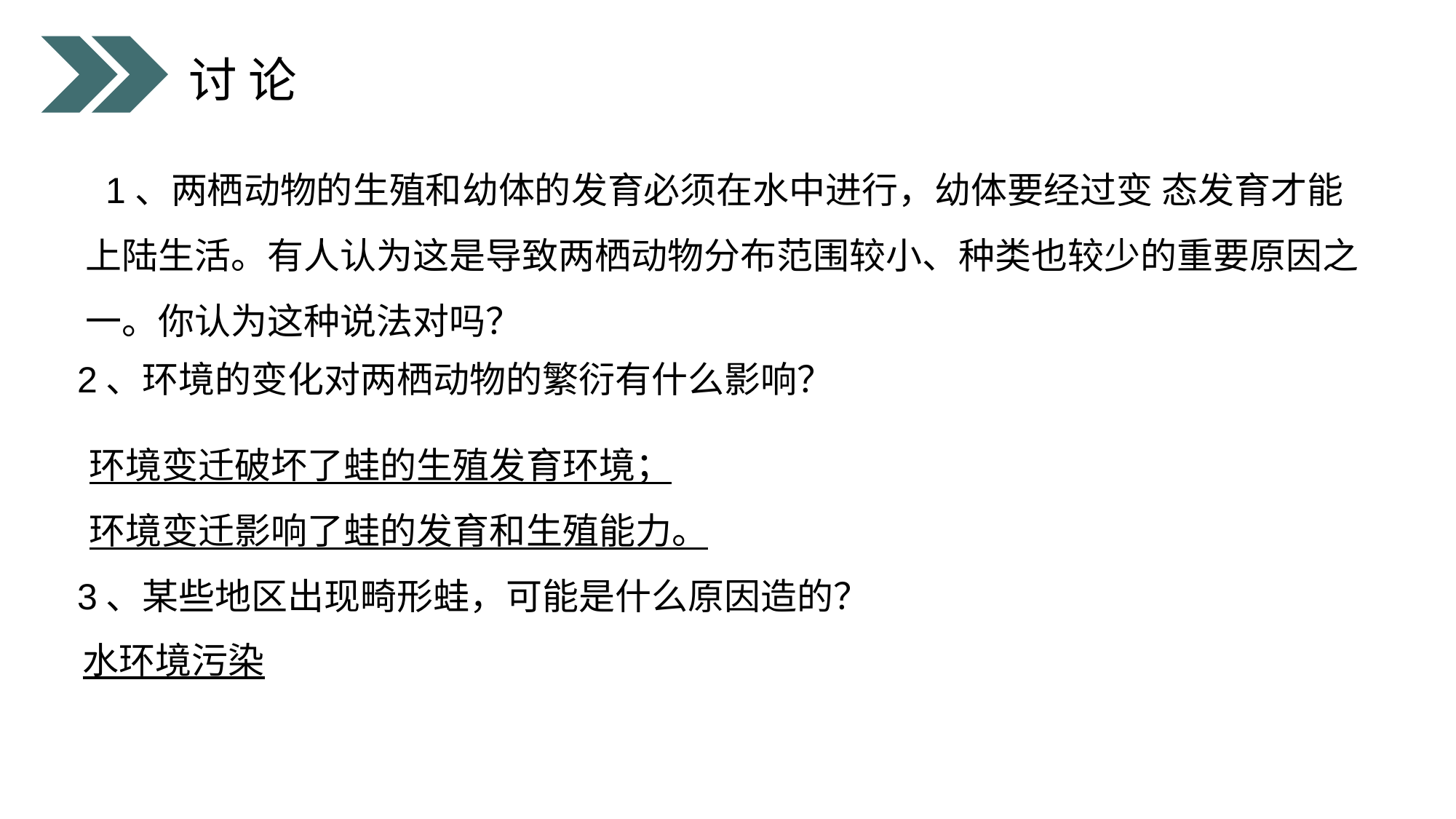

讨 论
  1、两栖动物的生殖和幼体的发育必须在水中进行，幼体要经过变 态发育才能上陆生活。有人认为这是导致两栖动物分布范围较小、种类也较少的重要原因之一。你认为这种说法对吗？
  2、环境的变化对两栖动物的繁衍有什么影响？
环境变迁破坏了蛙的生殖发育环境；
环境变迁影响了蛙的发育和生殖能力。
  3、某些地区出现畸形蛙，可能是什么原因造的？
水环境污染